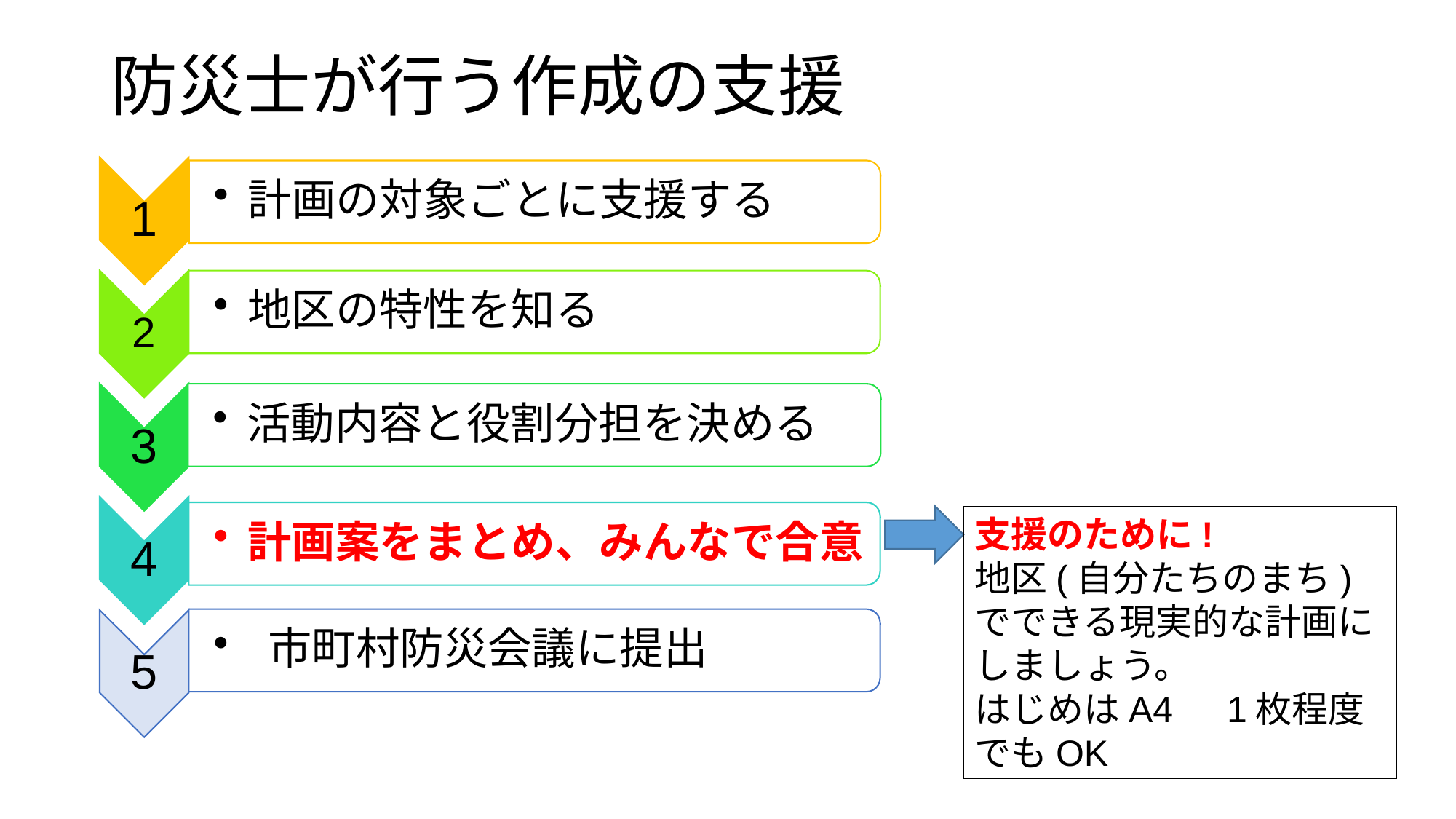

# 防災士が行う作成の支援
1
計画の対象ごとに支援する
2
地区の特性を知る
3
活動内容と役割分担を決める
4
計画案をまとめ、みんなで合意
5
 市町村防災会議に提出

支援のために!
地区(自分たちのまち)でできる現実的な計画にしましょう。
はじめはA4　1枚程度でもOK